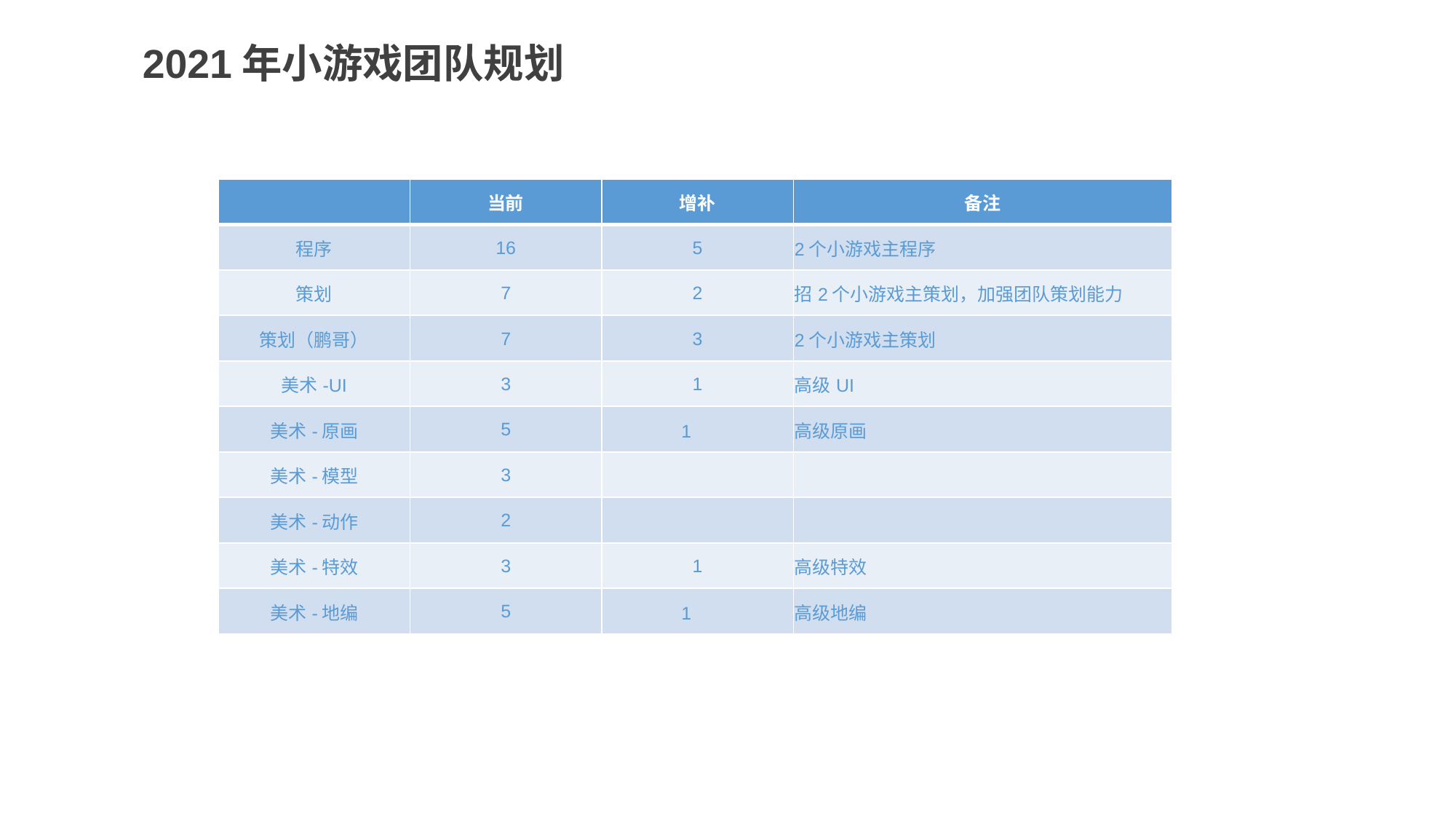

2021年小游戏团队规划
|  | 当前 | 增补 | 备注 |
| --- | --- | --- | --- |
| 程序 | 16 | 5 | 2个小游戏主程序 |
| 策划 | 7 | 2 | 招2个小游戏主策划，加强团队策划能力 |
| 策划（鹏哥） | 7 | 3 | 2个小游戏主策划 |
| 美术-UI | 3 | 1 | 高级UI |
| 美术-原画 | 5 | 1 | 高级原画 |
| 美术-模型 | 3 |  |  |
| 美术-动作 | 2 |  |  |
| 美术-特效 | 3 | 1 | 高级特效 |
| 美术-地编 | 5 | 1 | 高级地编 |